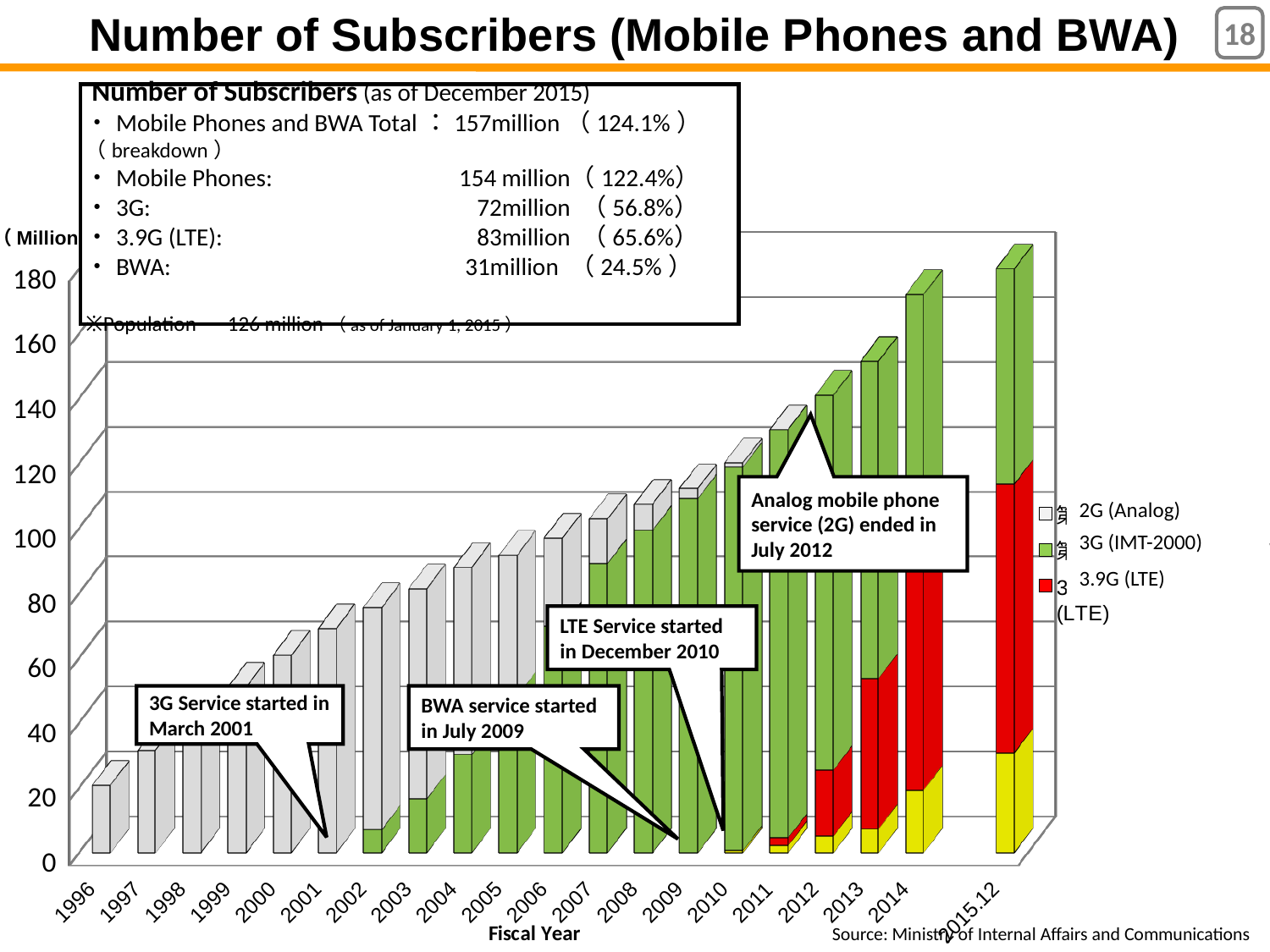

# Number of Subscribers (Mobile Phones and BWA)
 Number of Subscribers (as of December 2015)
・Mobile Phones and BWA Total：157million（124.1%）
（breakdown）
・Mobile Phones:	154 million	（122.4%）
・3G:	 72million	 （56.8%）
・3.9G (LTE):	 83million	 （65.6%）
・BWA:	　　　　      　　　　　       31million （24.5%）
※Population　126 million（as of January 1, 2015）

[unsupported chart]

（Million）
Analog mobile phone service (2G) ended in July 2012
2G (Analog)
3G (IMT-2000)
3.9G (LTE)
LTE Service started in December 2010
3G Service started in March 2001
BWA service started in July 2009
Source: Ministry of Internal Affairs and Communications